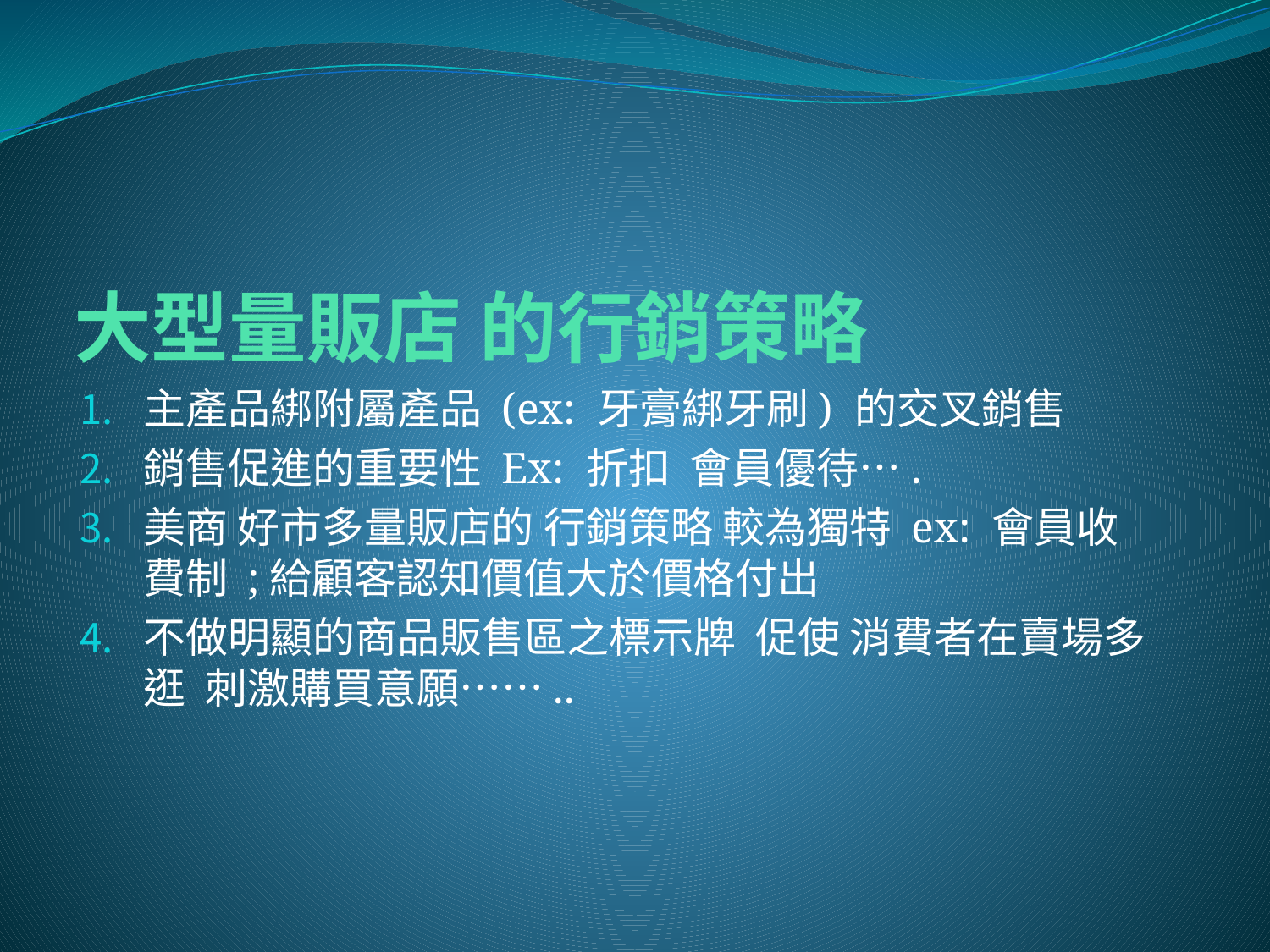

# 大型量販店 的行銷策略
主產品綁附屬產品 (ex: 牙膏綁牙刷) 的交叉銷售
銷售促進的重要性 Ex: 折扣  會員優待….
美商 好市多量販店的 行銷策略 較為獨特 ex: 會員收費制 ;給顧客認知價值大於價格付出
不做明顯的商品販售區之標示牌  促使 消費者在賣場多逛  刺激購買意願……..